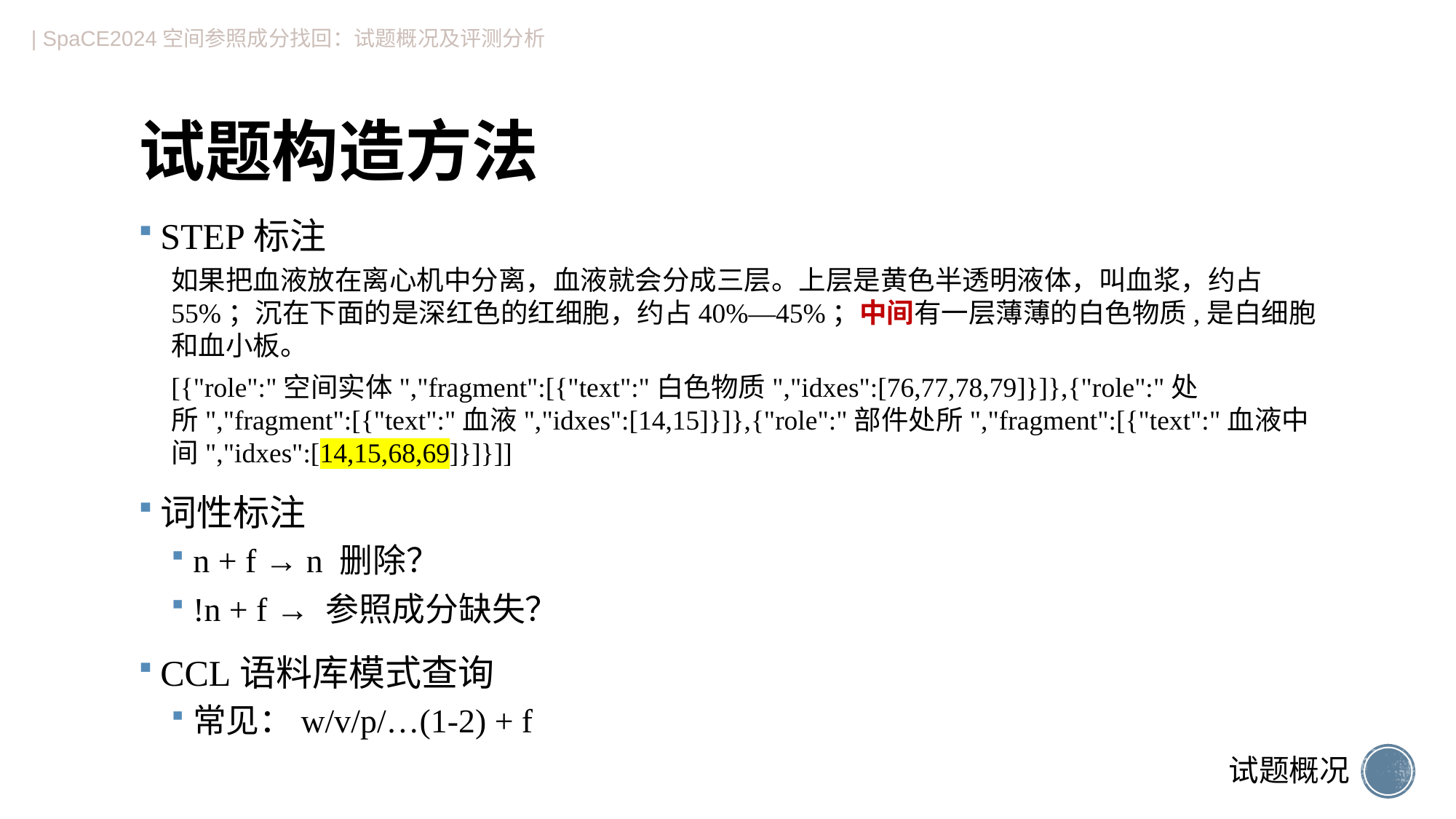

| SpaCE2024空间参照成分找回：试题概况及评测分析
# 试题构造方法
STEP标注
如果把血液放在离心机中分离，血液就会分成三层。上层是黄色半透明液体，叫血浆，约占55%；沉在下面的是深红色的红细胞，约占40%—45%；中间有一层薄薄的白色物质,是白细胞和血小板。
[{"role":"空间实体","fragment":[{"text":"白色物质","idxes":[76,77,78,79]}]},{"role":"处所","fragment":[{"text":"血液","idxes":[14,15]}]},{"role":"部件处所","fragment":[{"text":"血液中间","idxes":[14,15,68,69]}]}]]
词性标注
n + f → n 删除？
!n + f → 参照成分缺失？
CCL语料库模式查询
常见：w/v/p/…(1-2) + f
试题概况